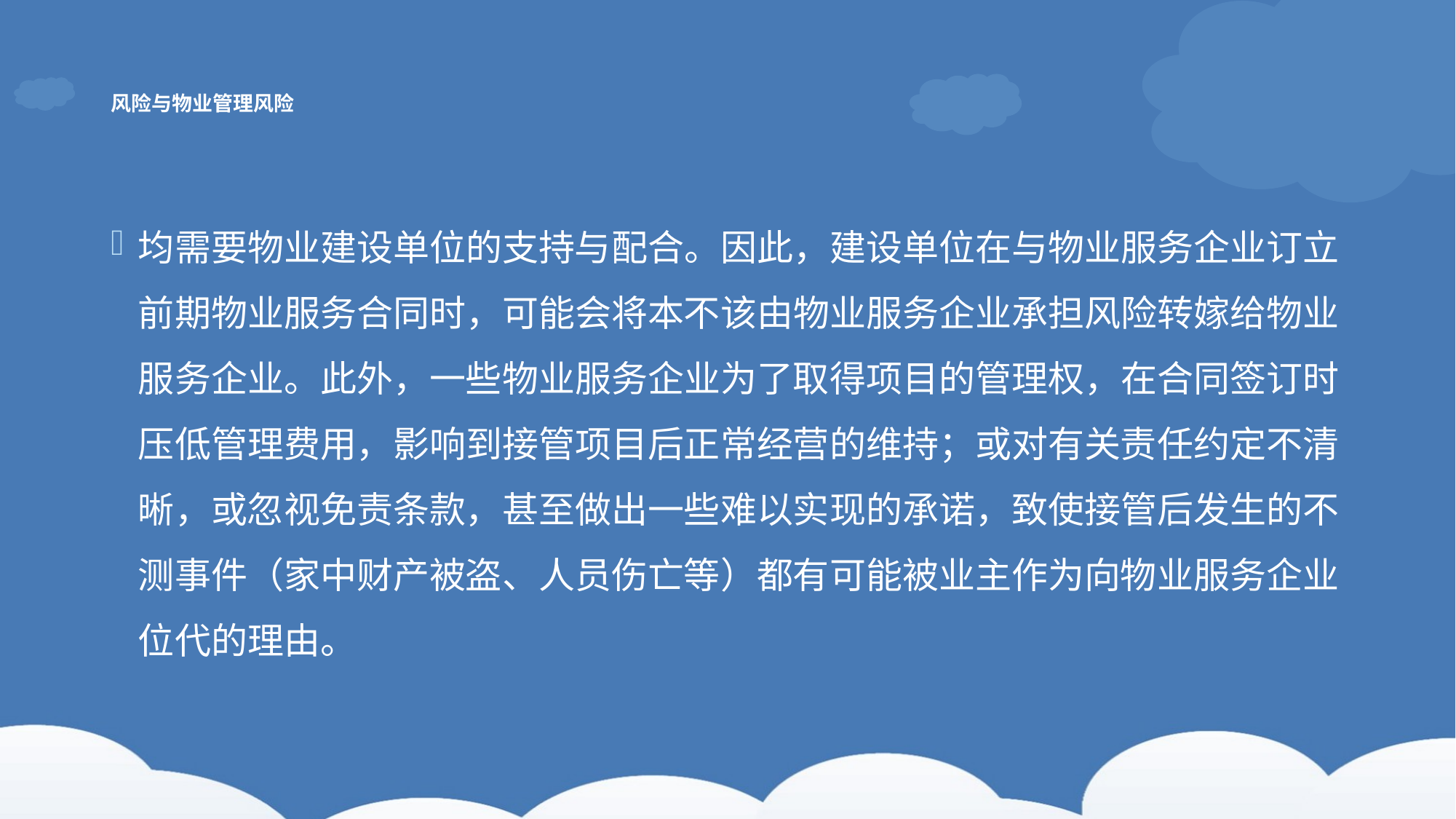

# 风险与物业管理风险
均需要物业建设单位的支持与配合。因此，建设单位在与物业服务企业订立前期物业服务合同时，可能会将本不该由物业服务企业承担风险转嫁给物业服务企业。此外，一些物业服务企业为了取得项目的管理权，在合同签订时压低管理费用，影响到接管项目后正常经营的维持；或对有关责任约定不清晰，或忽视免责条款，甚至做出一些难以实现的承诺，致使接管后发生的不测事件（家中财产被盗、人员伤亡等）都有可能被业主作为向物业服务企业位代的理由。